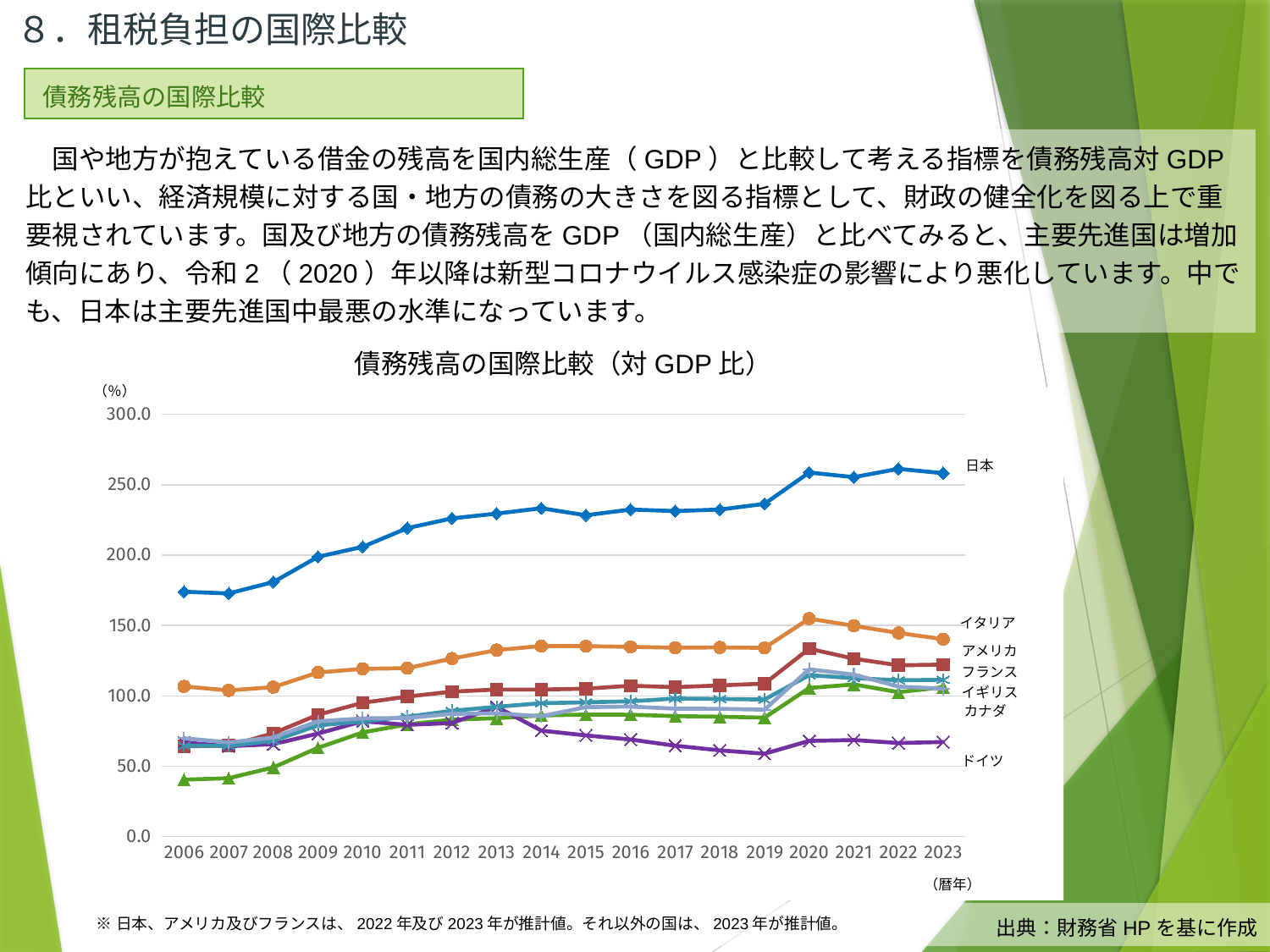

８．租税負担の国際比較
| 債務残高の国際比較 |
| --- |
　国や地方が抱えている借金の残高を国内総生産（GDP）と比較して考える指標を債務残高対GDP比といい、経済規模に対する国・地方の債務の大きさを図る指標として、財政の健全化を図る上で重要視されています。国及び地方の債務残高をGDP（国内総生産）と比べてみると、主要先進国は増加傾向にあり、令和2（2020）年以降は新型コロナウイルス感染症の影響により悪化しています。中でも、日本は主要先進国中最悪の水準になっています。
債務残高の国際比較（対GDP比）
（％）

### Chart

| Category | 日本 | アメリカ | イギリス | ドイツ | フランス | イタリア | カナダ |
|---|---|---|---|---|---|---|---|
| 2006 | 174.0 | 64.2 | 40.5 | 66.9 | 64.6 | 106.7 | 69.9 |
| 2007 | 172.8 | 64.6 | 41.5 | 64.2 | 64.5 | 103.9 | 66.9 |
| 2008 | 180.9 | 73.4 | 49.2 | 65.7 | 68.1 | 106.2 | 70.4 |
| 2009 | 198.8 | 86.6 | 63.1 | 73.2 | 79.0 | 116.6 | 81.9 |
| 2010 | 205.9 | 95.1 | 74.0 | 82.0 | 81.8 | 119.2 | 84.0 |
| 2011 | 219.2 | 99.5 | 79.8 | 79.4 | 85.2 | 119.7 | 84.3 |
| 2012 | 226.1 | 103.0 | 83.1 | 80.7 | 89.4 | 126.5 | 87.2 |
| 2013 | 229.5 | 104.5 | 84.1 | 92.2 | 92.2 | 132.5 | 87.6 |
| 2014 | 233.3 | 104.5 | 86.1 | 75.3 | 94.8 | 135.4 | 85.5 |
| 2015 | 228.3 | 105.1 | 86.7 | 71.9 | 95.4 | 135.3 | 92.0 |
| 2016 | 232.4 | 107.2 | 86.6 | 69.0 | 96.1 | 134.8 | 92.4 |
| 2017 | 231.3 | 106.2 | 85.6 | 64.6 | 98.1 | 134.2 | 90.9 |
| 2018 | 232.4 | 107.4 | 85.2 | 61.3 | 97.8 | 134.4 | 90.8 |
| 2019 | 236.4 | 108.7 | 84.5 | 58.9 | 97.4 | 134.1 | 90.2 |
| 2020 | 258.7 | 133.5 | 105.6 | 68.0 | 114.7 | 154.9 | 118.9 |
| 2021 | 255.4 | 126.4 | 108.1 | 68.6 | 112.6 | 149.8 | 115.1 |
| 2022 | 261.3 | 121.7 | 102.6 | 66.5 | 111.1 | 144.7 | 106.6 |
| 2023 | 258.2 | 122.2 | 106.2 | 67.2 | 111.4 | 140.3 | 105.1 |
日本
イタリア
アメリカ
フランス
イギリス
カナダ
ドイツ
（暦年）

※日本、アメリカ及びフランスは、2022年及び2023年が推計値。それ以外の国は、2023年が推計値。
出典：財務省HPを基に作成